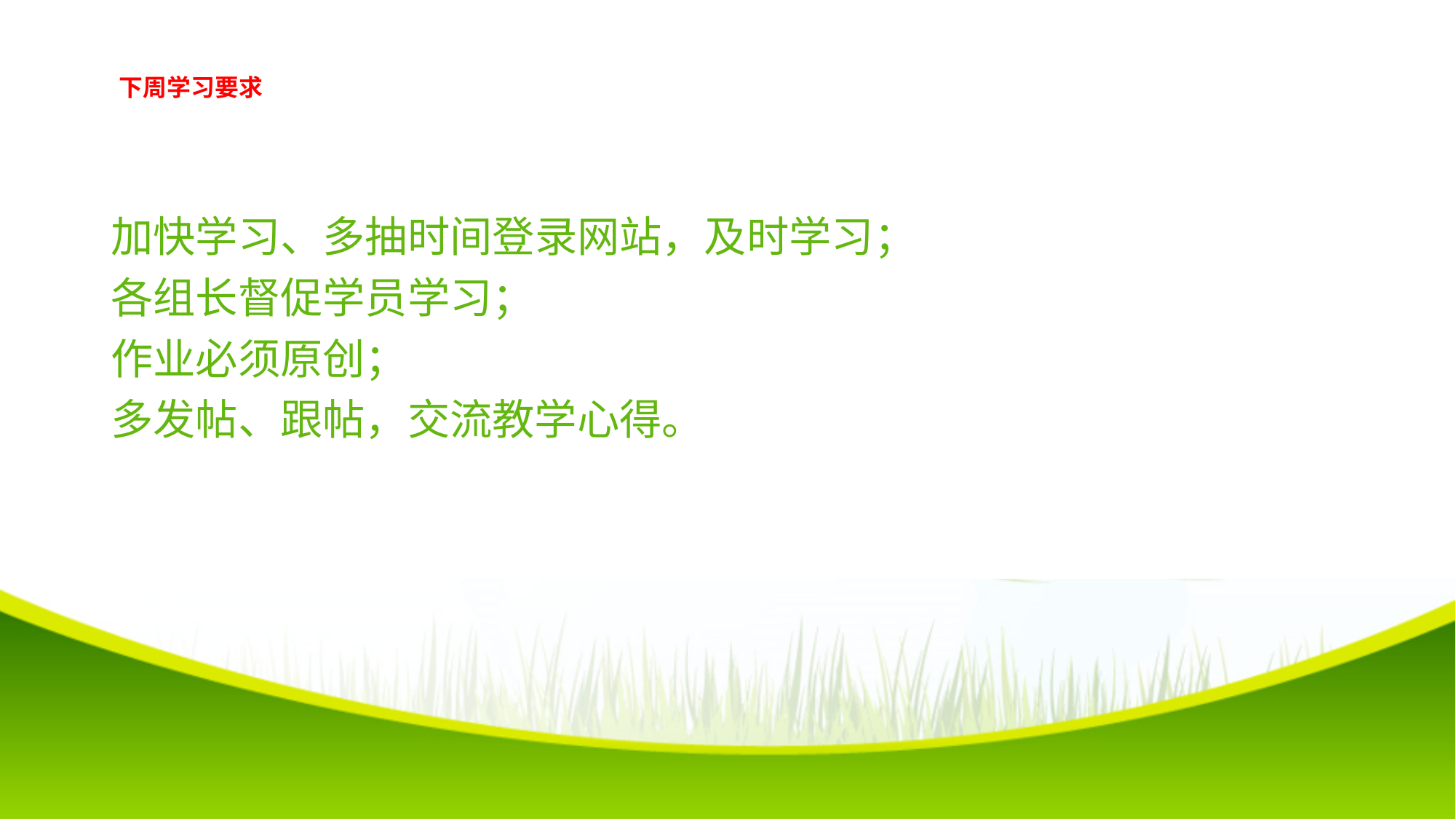

# 下周学习要求

加快学习、多抽时间登录网站，及时学习；
各组长督促学员学习；
作业必须原创；
多发帖、跟帖，交流教学心得。